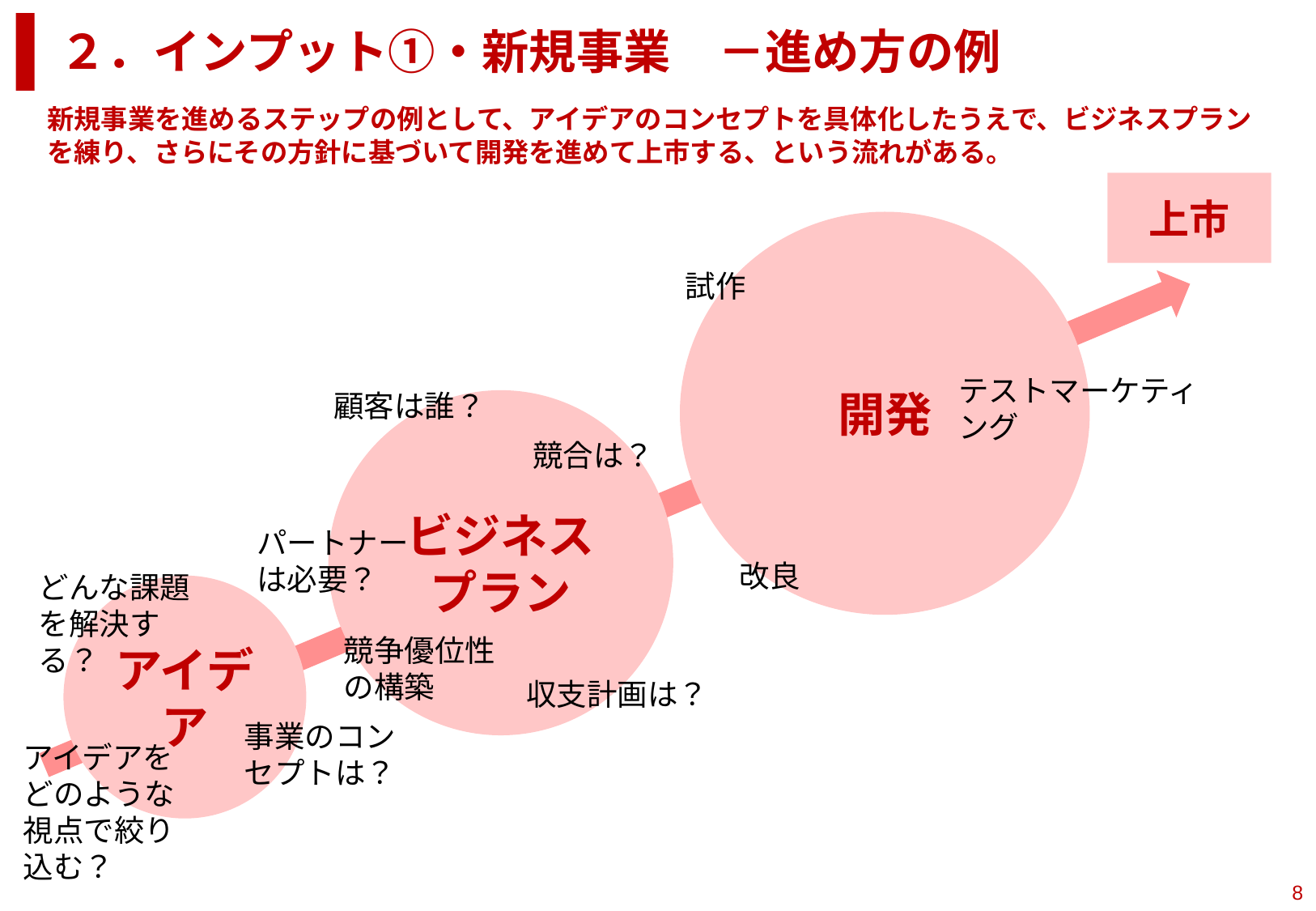

２．インプット①・新規事業　－進め方の例
新規事業を進めるステップの例として、アイデアのコンセプトを具体化したうえで、ビジネスプランを練り、さらにその方針に基づいて開発を進めて上市する、という流れがある。
上市
開発
試作
テストマーケティング
顧客は誰？
ビジネス
プラン
競合は？

パートナーは必要？
改良
どんな課題を解決する？
アイデア
競争優位性の構築
収支計画は？
事業のコンセプトは？
アイデアをどのような視点で絞り込む？
8